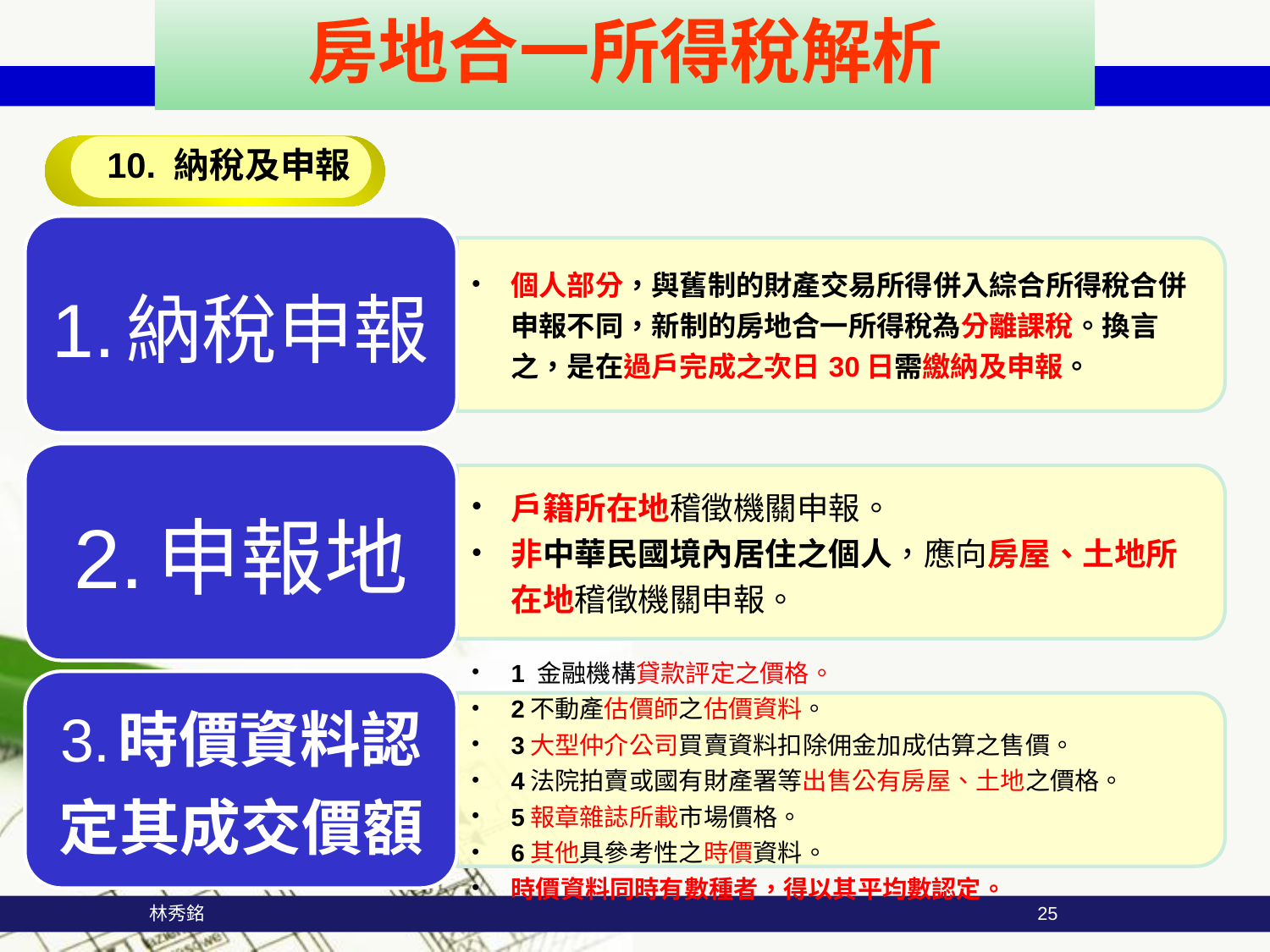

房地合一所得稅解析

  10. 納稅及申報
1.納稅申報
個人部分，與舊制的財產交易所得併入綜合所得稅合併申報不同，新制的房地合一所得稅為分離課稅。換言之，是在過戶完成之次日30日需繳納及申報。
2.申報地
戶籍所在地稽徵機關申報。
3.時價資料認定其成交價額
1 金融機構貸款評定之價格。
非中華民國境內居住之個人，應向房屋、土地所在地稽徵機關申報。
2不動產估價師之估價資料。
3大型仲介公司買賣資料扣除佣金加成估算之售價。
4法院拍賣或國有財產署等出售公有房屋、土地之價格。
5報章雜誌所載市場價格。
6其他具參考性之時價資料。
時價資料同時有數種者，得以其平均數認定。
                                 林秀銘
25